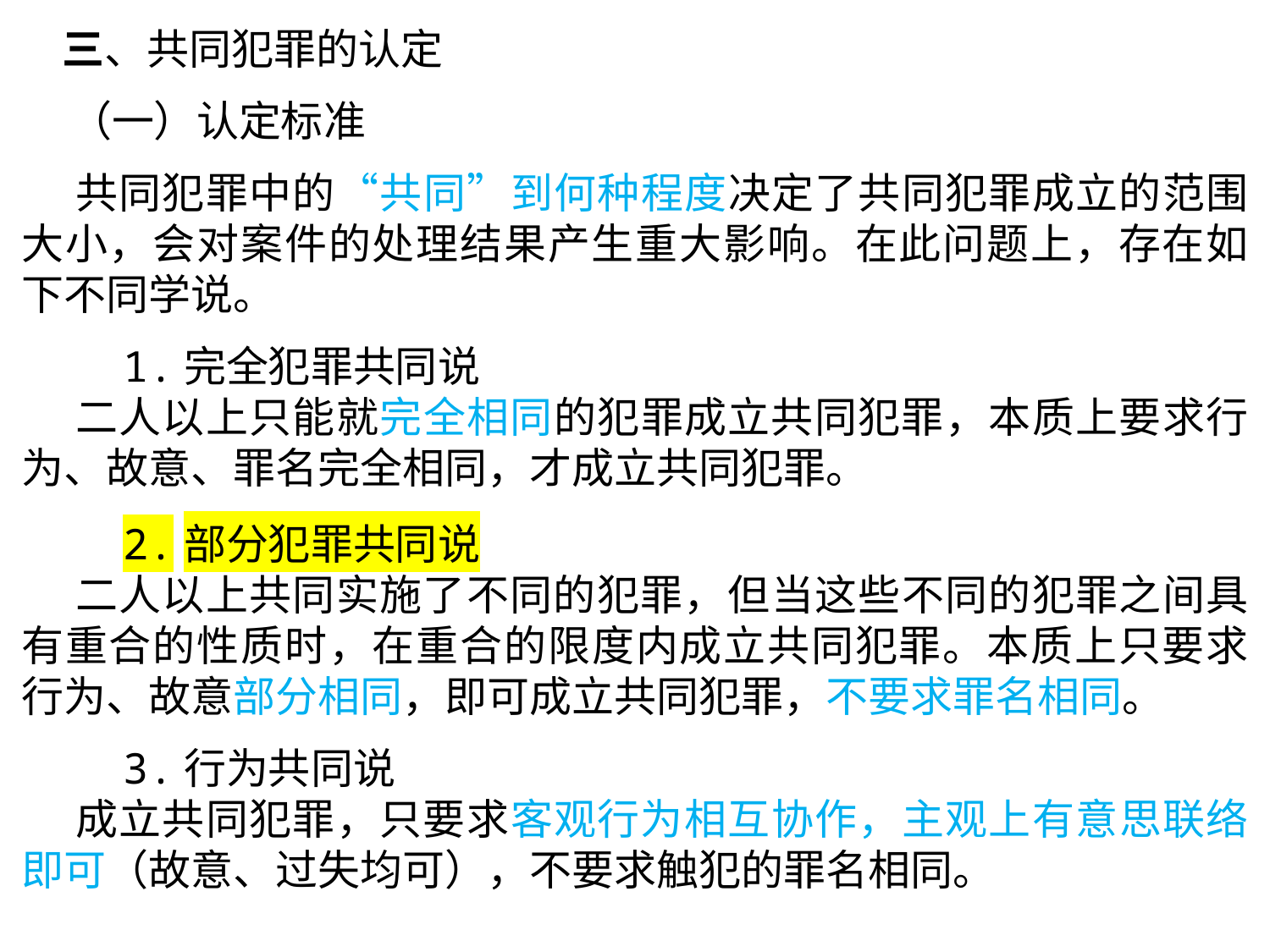

三、共同犯罪的认定

    （一）认定标准

    共同犯罪中的“共同”到何种程度决定了共同犯罪成立的范围大小，会对案件的处理结果产生重大影响。在此问题上，存在如下不同学说。

    1.完全犯罪共同说
    二人以上只能就完全相同的犯罪成立共同犯罪，本质上要求行为、故意、罪名完全相同，才成立共同犯罪。

    2.部分犯罪共同说
    二人以上共同实施了不同的犯罪，但当这些不同的犯罪之间具有重合的性质时，在重合的限度内成立共同犯罪。本质上只要求行为、故意部分相同，即可成立共同犯罪，不要求罪名相同。

    3.行为共同说
    成立共同犯罪，只要求客观行为相互协作，主观上有意思联络即可（故意、过失均可），不要求触犯的罪名相同。